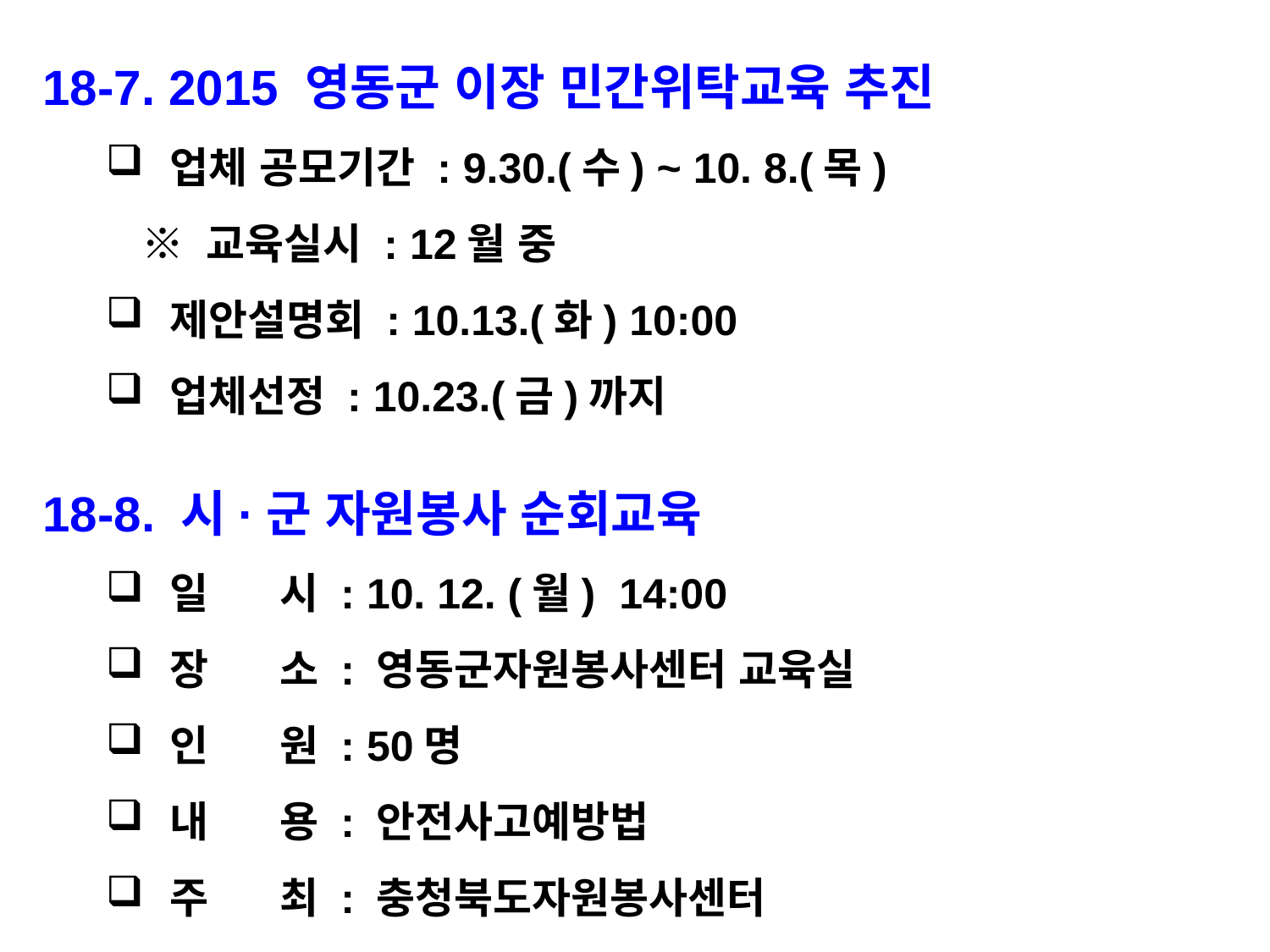

18-7. 2015 영동군 이장 민간위탁교육 추진
업체 공모기간 : 9.30.(수) ~ 10. 8.(목)
   ※ 교육실시 : 12월 중
제안설명회 : 10.13.(화) 10:00
업체선정 : 10.23.(금)까지
18-8. 시·군 자원봉사 순회교육
일      시 : 10. 12. (월)  14:00
장      소 : 영동군자원봉사센터 교육실
인      원 : 50명
내      용 : 안전사고예방법
주      최 : 충청북도자원봉사센터